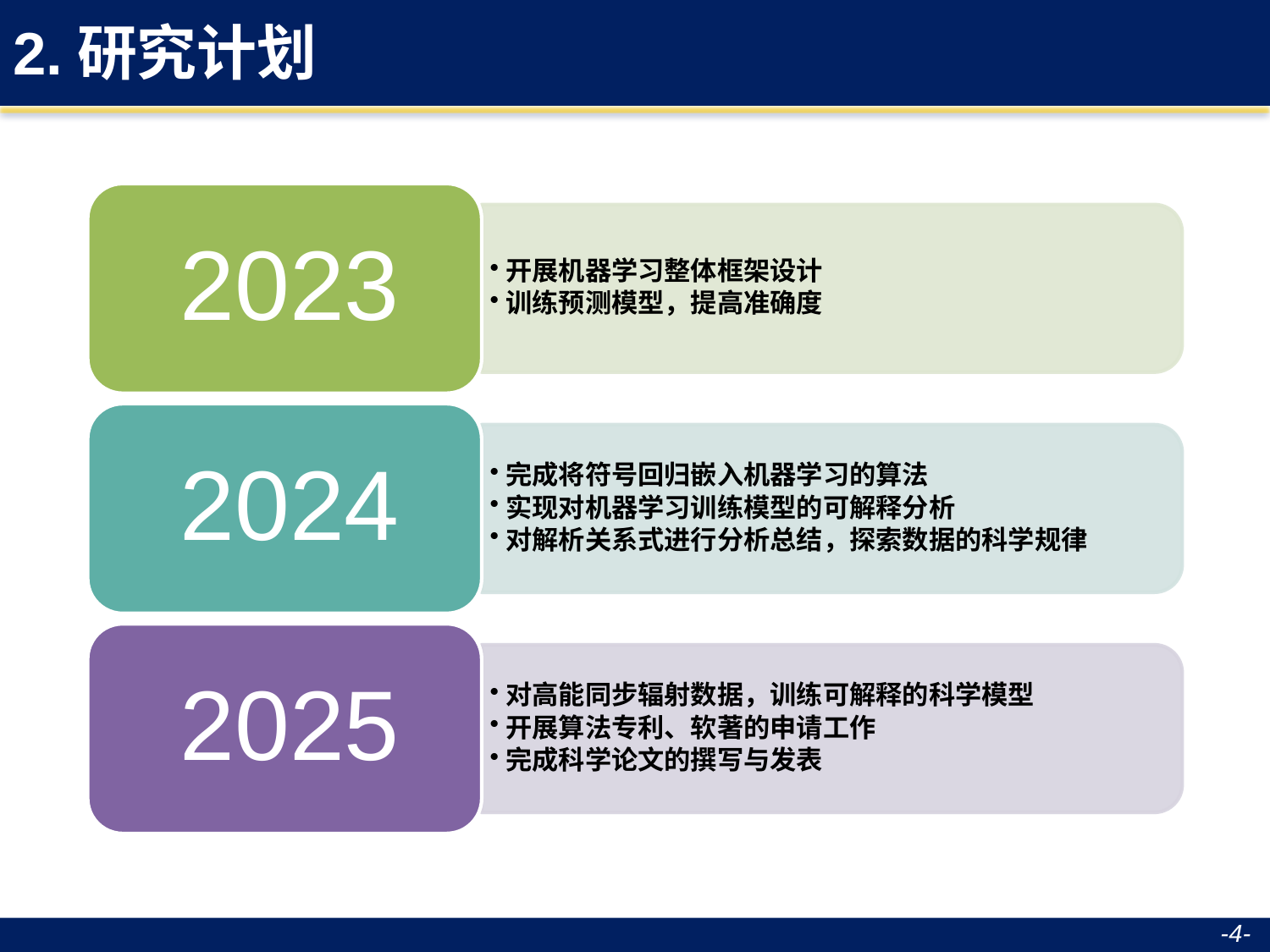

# 2.研究计划
开展机器学习整体框架设计
训练预测模型，提高准确度
2023
完成将符号回归嵌入机器学习的算法
实现对机器学习训练模型的可解释分析
对解析关系式进行分析总结，探索数据的科学规律
2024
对高能同步辐射数据，训练可解释的科学模型
开展算法专利、软著的申请工作
完成科学论文的撰写与发表
2025
-4-